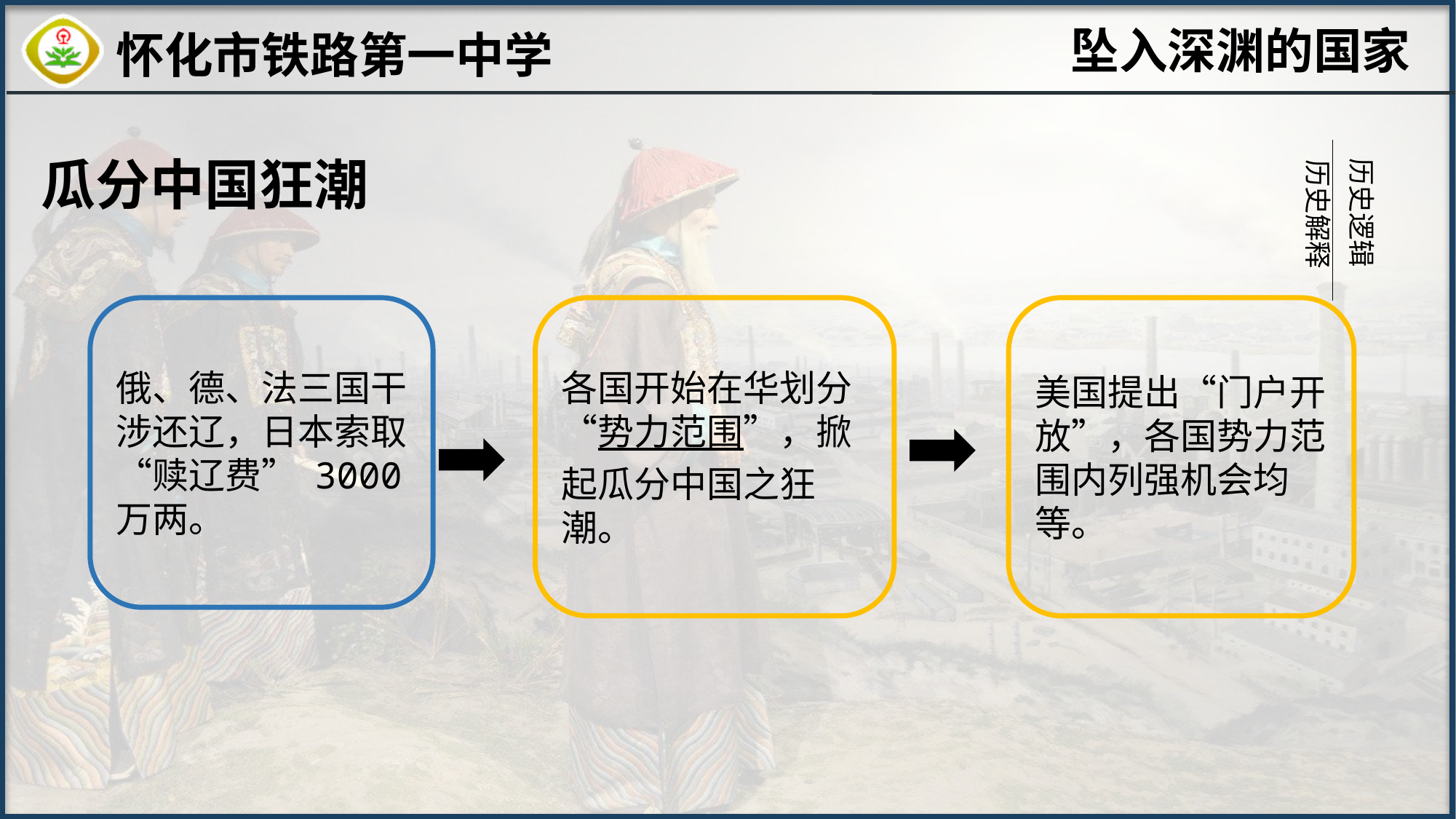

坠入深渊的国家
历史逻辑
历史解释
瓜分中国狂潮
俄、德、法三国干涉还辽，日本索取 “赎辽费” 3000万两。
各国开始在华划分“势力范围”，掀起瓜分中国之狂潮。
美国提出“门户开放”，各国势力范围内列强机会均等。